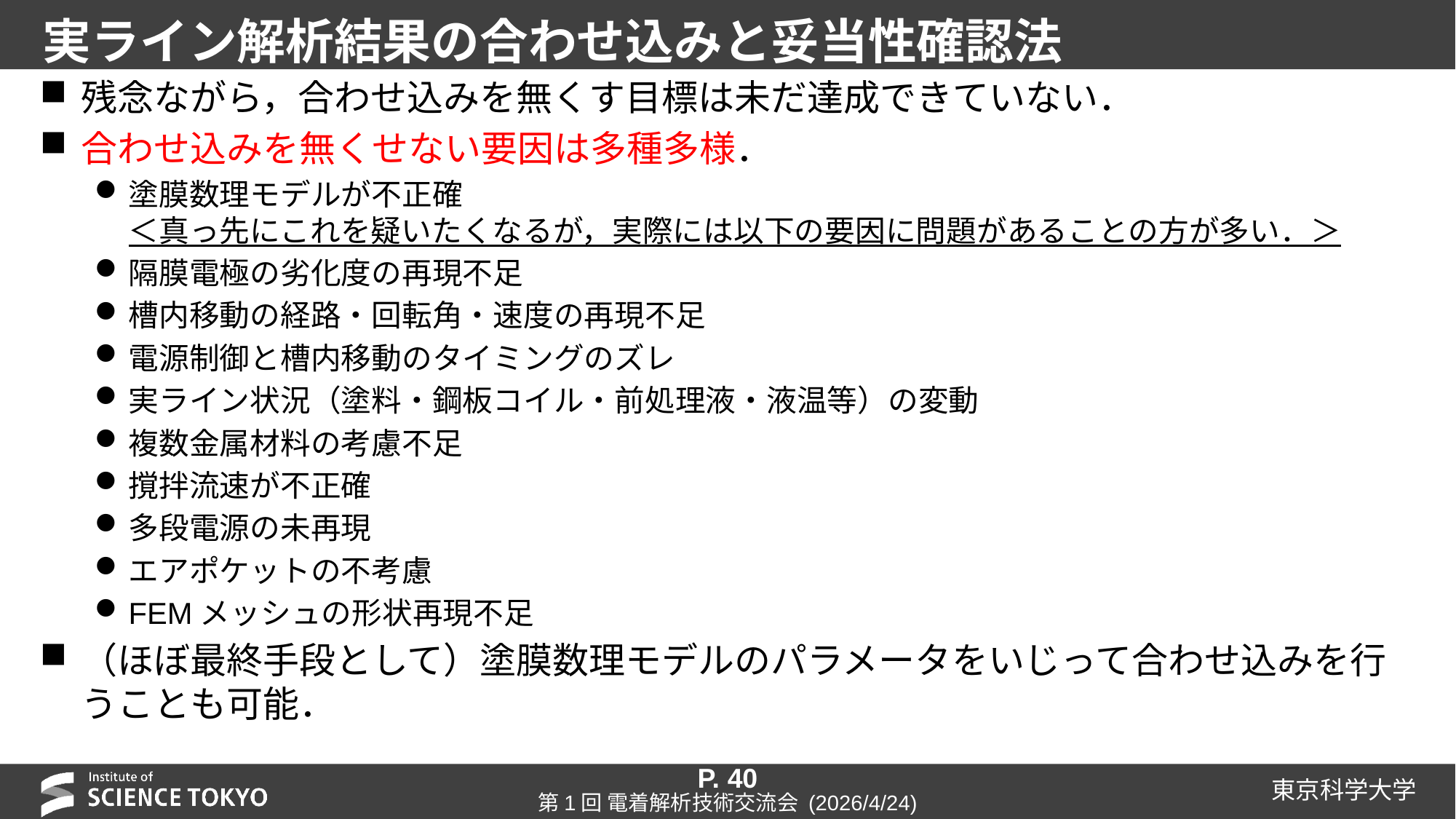

# 実ライン解析結果の合わせ込みと妥当性確認法
残念ながら，合わせ込みを無くす目標は未だ達成できていない．
合わせ込みを無くせない要因は多種多様．
塗膜数理モデルが不正確
＜真っ先にこれを疑いたくなるが，実際には以下の要因に問題があることの方が多い．＞
隔膜電極の劣化度の再現不足
槽内移動の経路・回転角・速度の再現不足
電源制御と槽内移動のタイミングのズレ
実ライン状況（塗料・鋼板コイル・前処理液・液温等）の変動
複数金属材料の考慮不足
撹拌流速が不正確
多段電源の未再現
エアポケットの不考慮
FEMメッシュの形状再現不足
（ほぼ最終手段として）塗膜数理モデルのパラメータをいじって合わせ込みを行うことも可能．
P. 40